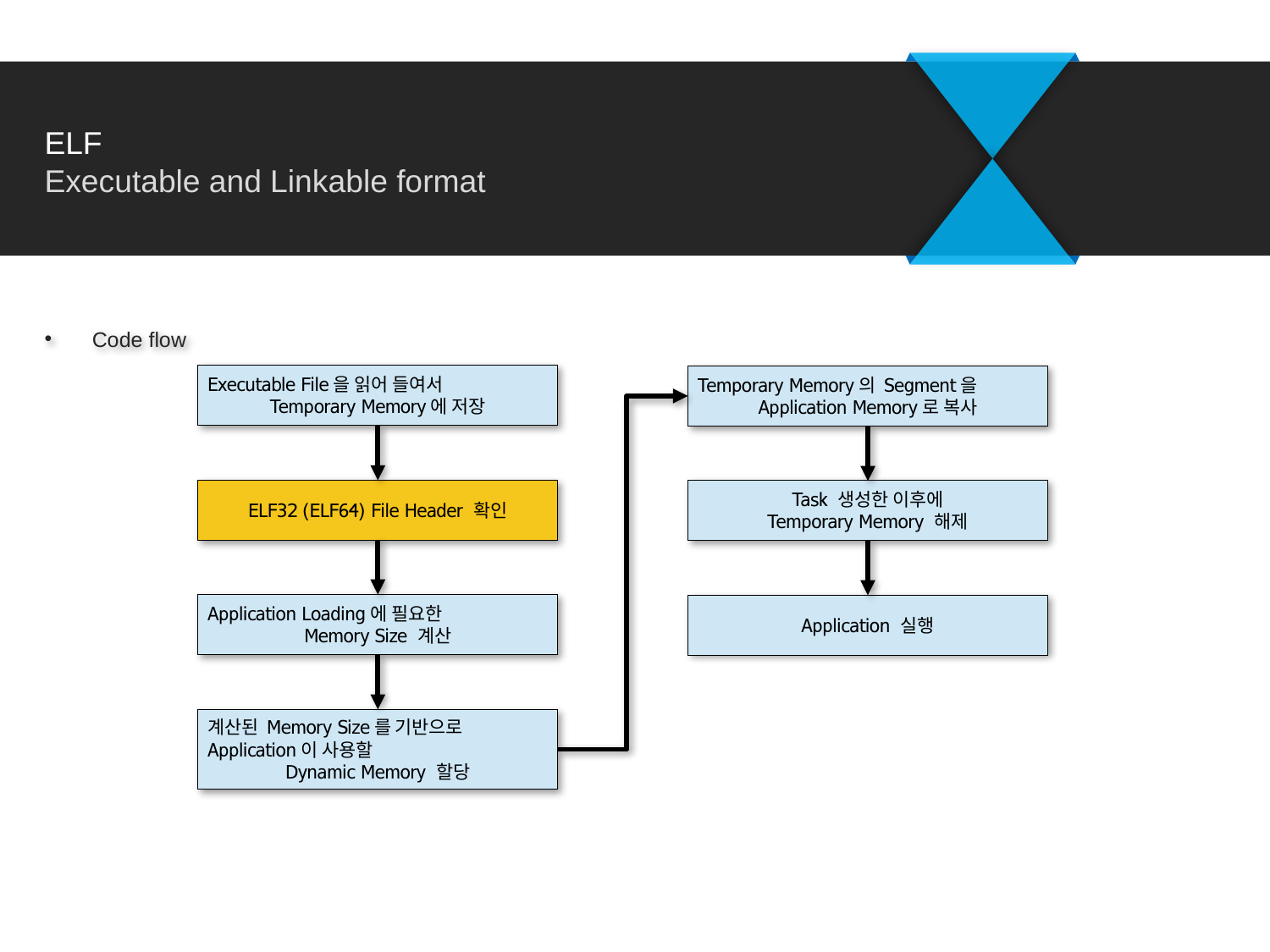

# ELF Executable and Linkable format
Code flow
Executable File을 읽어 들여서
Temporary Memory에 저장
Temporary Memory의 Segment을
Application Memory로 복사
ELF32 (ELF64) File Header 확인
Task 생성한 이후에
Temporary Memory 해제
Application Loading에 필요한
Memory Size 계산
Application 실행
계산된 Memory Size를 기반으로
Application이 사용할
Dynamic Memory 할당